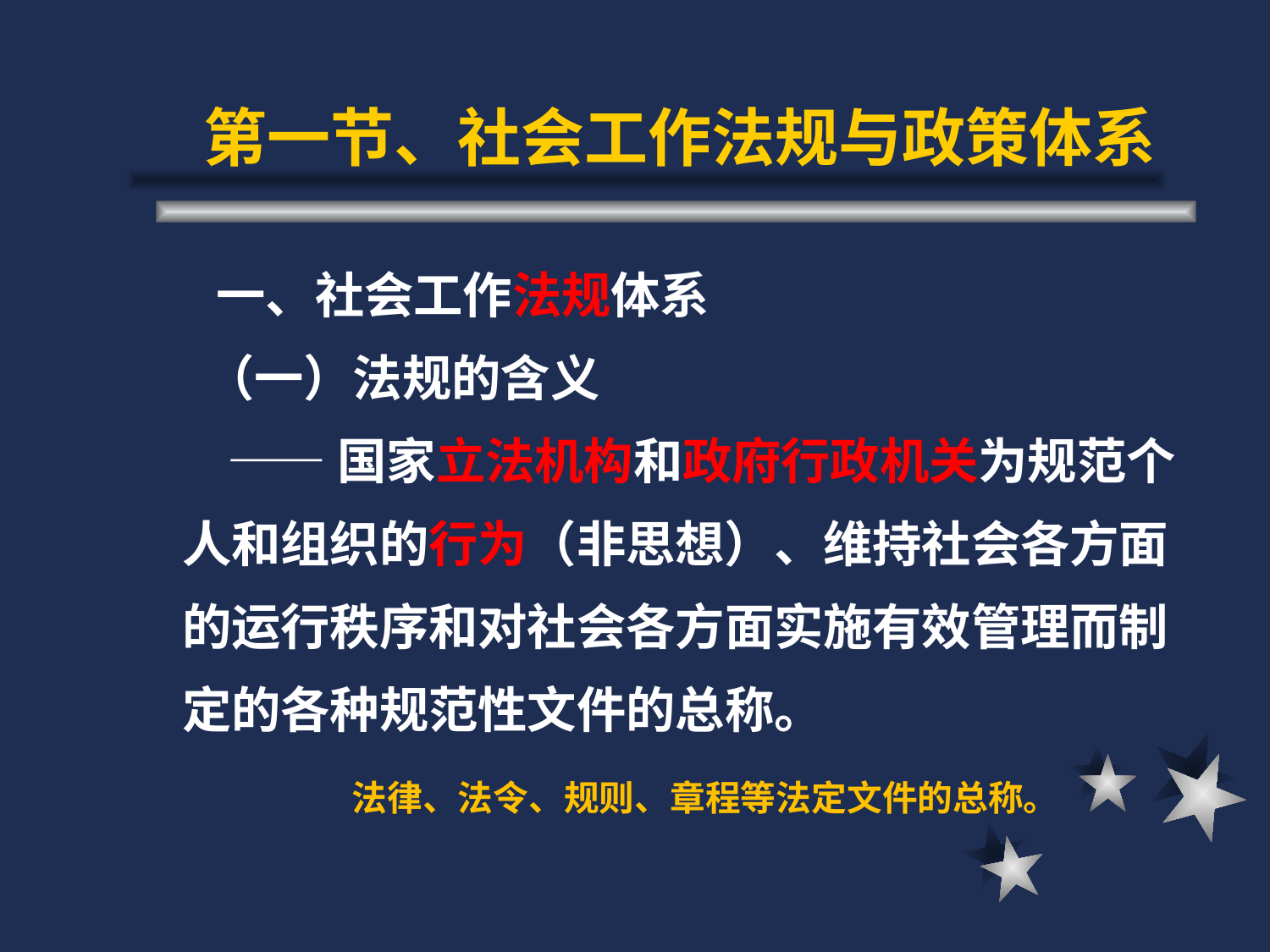

# 第一节、社会工作法规与政策体系
  一、社会工作法规体系
 （一）法规的含义
    ——国家立法机构和政府行政机关为规范个人和组织的行为（非思想）、维持社会各方面的运行秩序和对社会各方面实施有效管理而制定的各种规范性文件的总称。
       法律、法令、规则、章程等法定文件的总称。
6